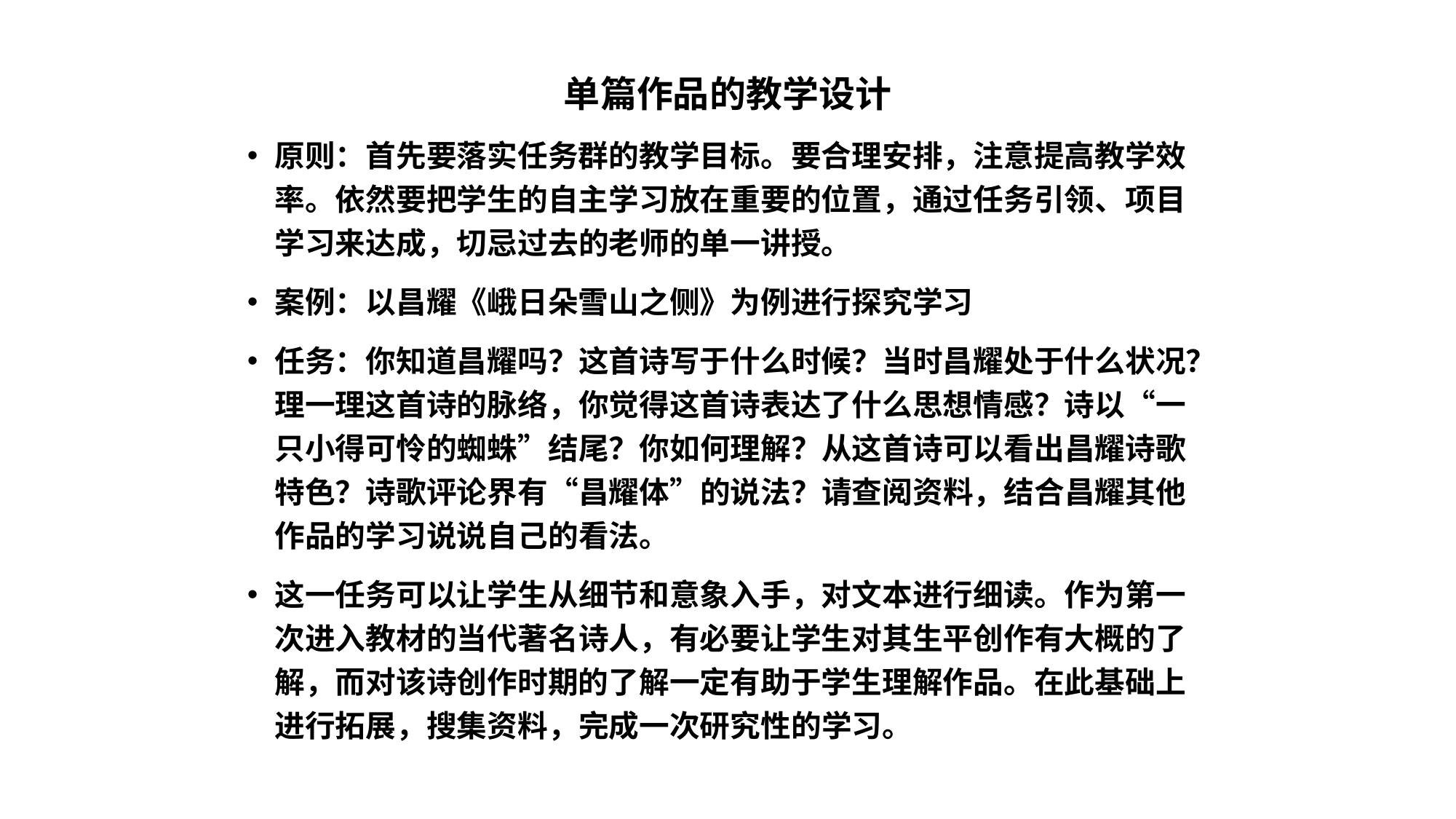

单篇作品的教学设计
原则：首先要落实任务群的教学目标。要合理安排，注意提高教学效率。依然要把学生的自主学习放在重要的位置，通过任务引领、项目学习来达成，切忌过去的老师的单一讲授。
案例：以昌耀《峨日朵雪山之侧》为例进行探究学习
任务：你知道昌耀吗？这首诗写于什么时候？当时昌耀处于什么状况？理一理这首诗的脉络，你觉得这首诗表达了什么思想情感？诗以“一只小得可怜的蜘蛛”结尾？你如何理解？从这首诗可以看出昌耀诗歌特色？诗歌评论界有“昌耀体”的说法？请查阅资料，结合昌耀其他作品的学习说说自己的看法。
这一任务可以让学生从细节和意象入手，对文本进行细读。作为第一次进入教材的当代著名诗人，有必要让学生对其生平创作有大概的了解，而对该诗创作时期的了解一定有助于学生理解作品。在此基础上进行拓展，搜集资料，完成一次研究性的学习。